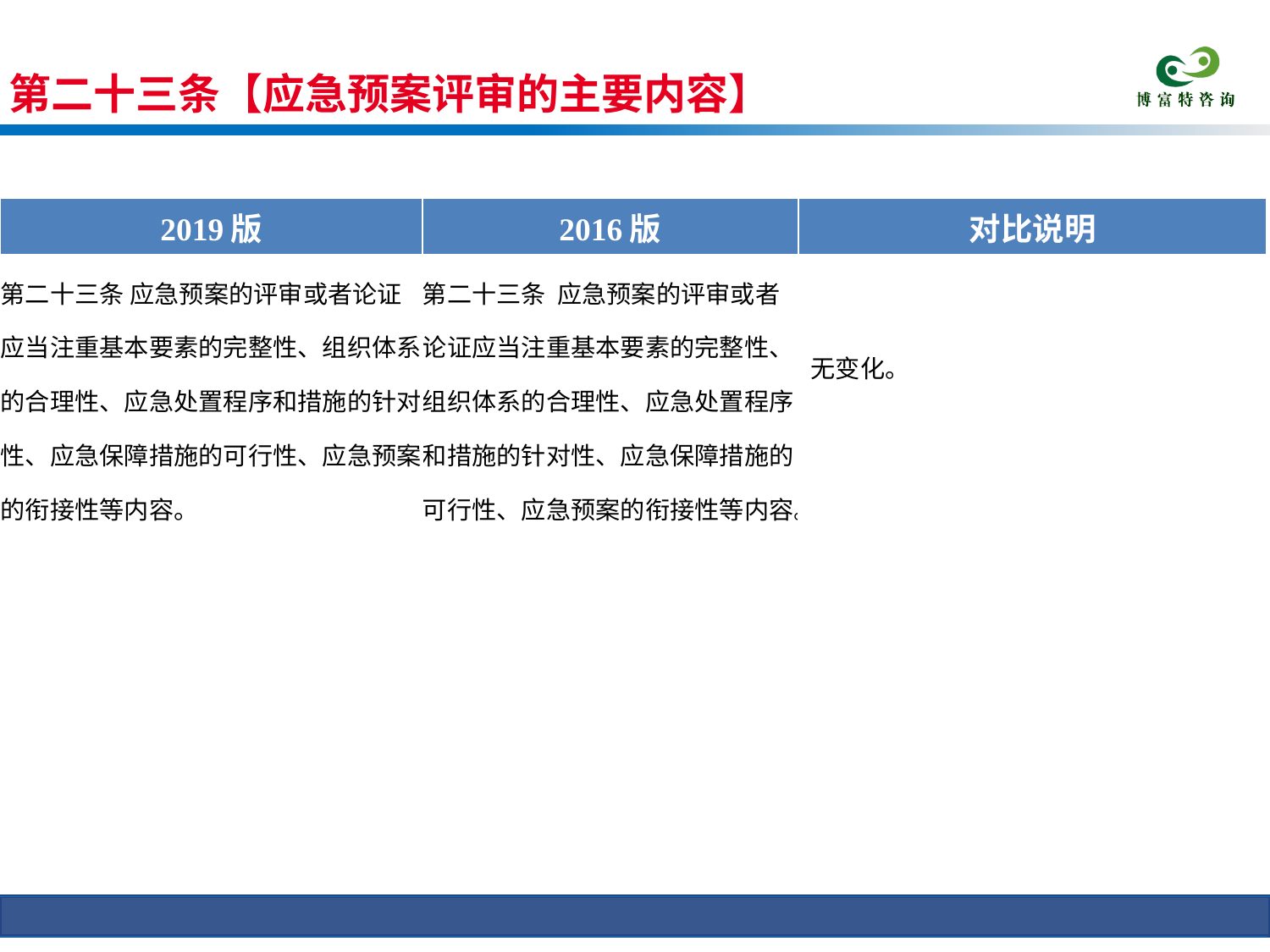

第二十三条【应急预案评审的主要内容】
条文对比
| 2019版 | 2016版 | 对比说明 |
| --- | --- | --- |
| 第二十三条 应急预案的评审或者论证应当注重基本要素的完整性、组织体系的合理性、应急处置程序和措施的针对性、应急保障措施的可行性、应急预案的衔接性等内容。 | 第二十三条 应急预案的评审或者论证应当注重基本要素的完整性、组织体系的合理性、应急处置程序和措施的针对性、应急保障措施的可行性、应急预案的衔接性等内容。 | 无变化。 |